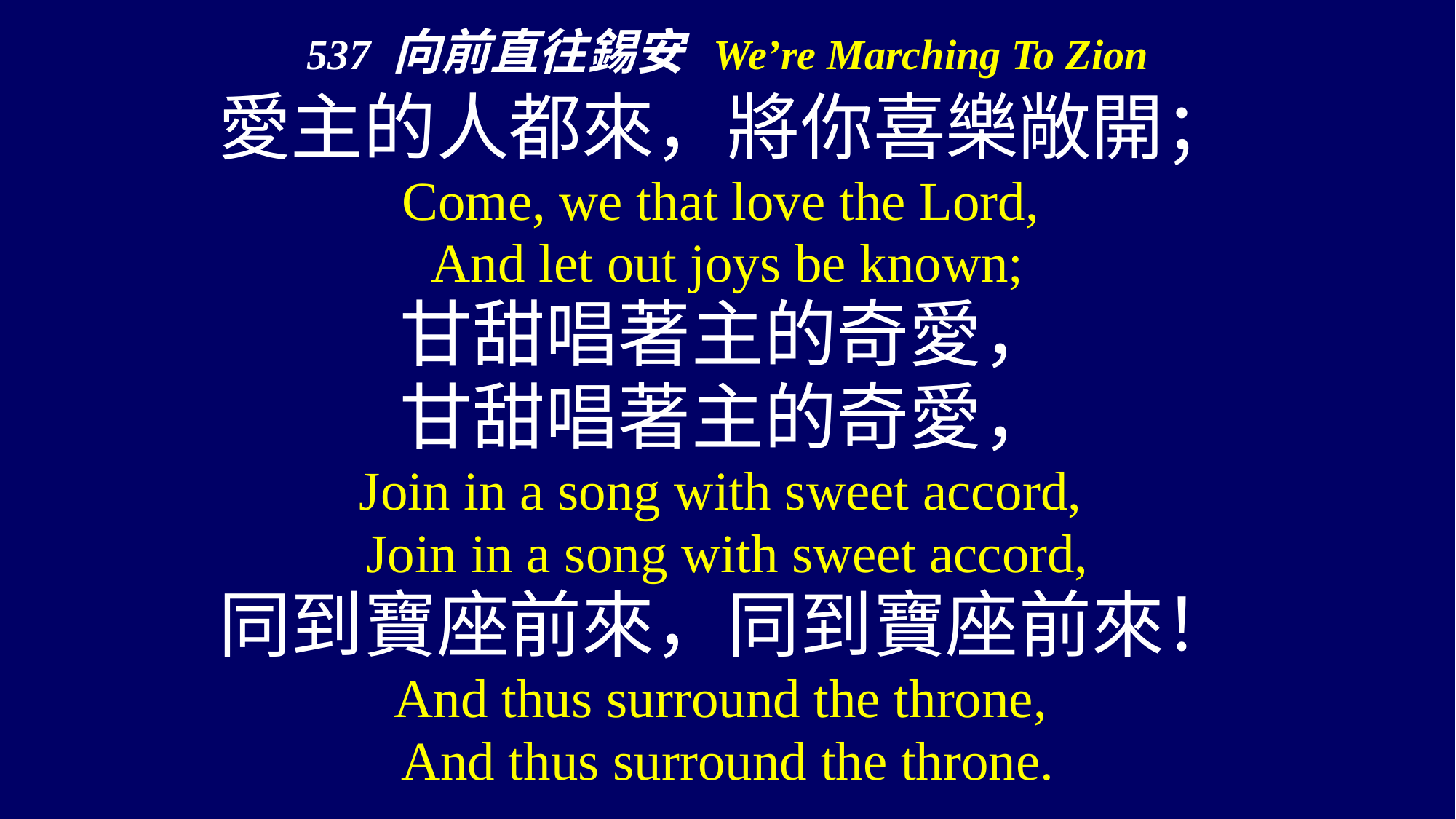

537 向前直往錫安  We’re Marching To Zion
愛主的人都來，將你喜樂敞開；
Come, we that love the Lord,
And let out joys be known;
甘甜唱著主的奇愛，
甘甜唱著主的奇愛，
Join in a song with sweet accord,
Join in a song with sweet accord,
同到寶座前來，同到寶座前來！
And thus surround the throne,
And thus surround the throne.